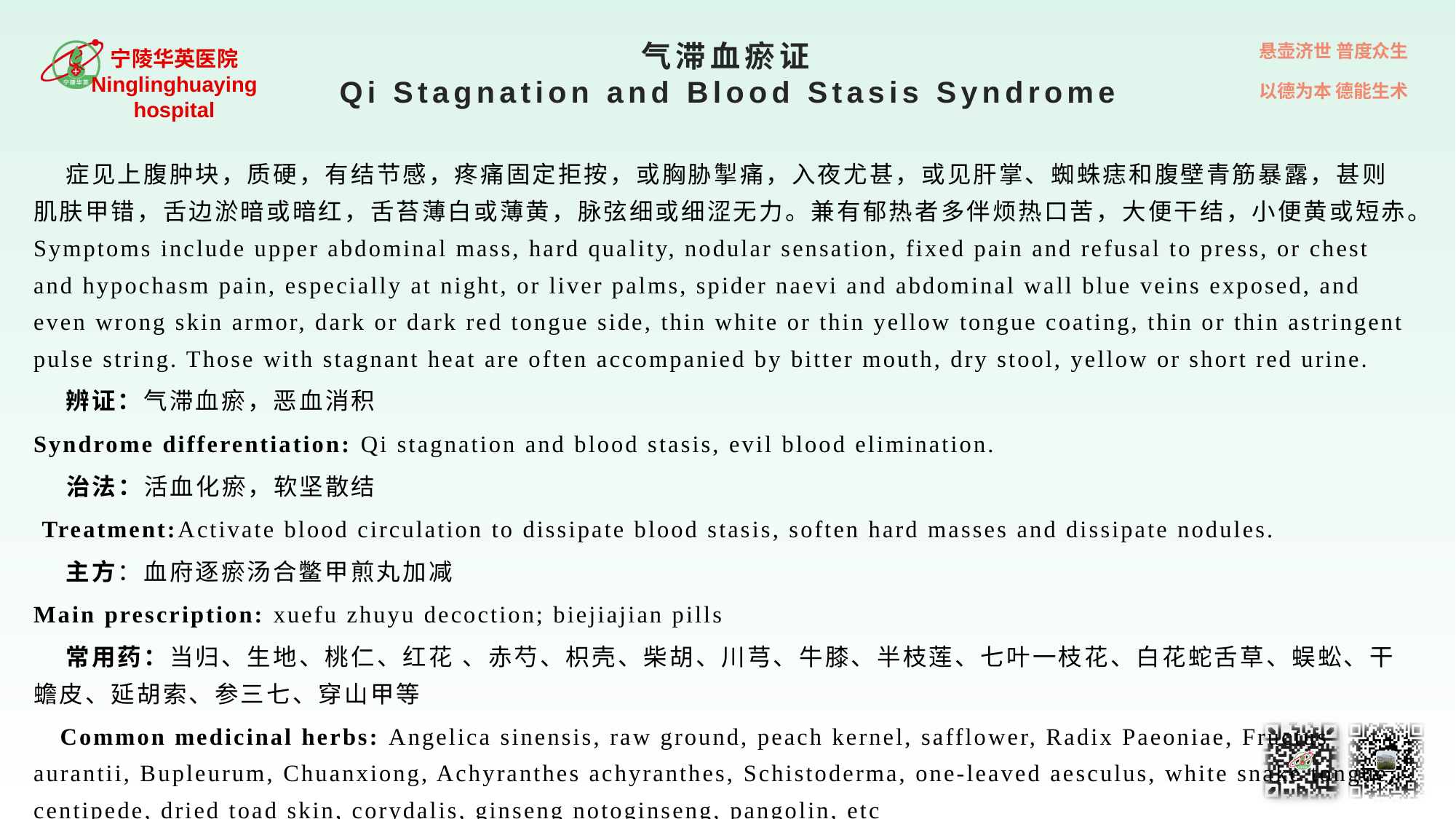

# 气滞血瘀证 Qi Stagnation and Blood Stasis Syndrome

    症见上腹肿块，质硬，有结节感，疼痛固定拒按，或胸胁掣痛，入夜尤甚，或见肝掌、蜘蛛痣和腹壁青筋暴露，甚则肌肤甲错，舌边淤暗或暗红，舌苔薄白或薄黄，脉弦细或细涩无力。兼有郁热者多伴烦热口苦，大便干结，小便黄或短赤。Symptoms include upper abdominal mass, hard quality, nodular sensation, fixed pain and refusal to press, or chest and hypochasm pain, especially at night, or liver palms, spider naevi and abdominal wall blue veins exposed, and even wrong skin armor, dark or dark red tongue side, thin white or thin yellow tongue coating, thin or thin astringent pulse string. Those with stagnant heat are often accompanied by bitter mouth, dry stool, yellow or short red urine.
    辨证：气滞血瘀，恶血消积
Syndrome differentiation: Qi stagnation and blood stasis, evil blood elimination.
    治法：活血化瘀，软坚散结
 Treatment:Activate blood circulation to dissipate blood stasis, soften hard masses and dissipate nodules.
    主方：血府逐瘀汤合鳖甲煎丸加减
Main prescription: xuefu zhuyu decoction; biejiajian pills
    常用药：当归、生地、桃仁、红花 、赤芍、枳壳、柴胡、川芎、牛膝、半枝莲、七叶一枝花、白花蛇舌草、蜈蚣、干蟾皮、延胡索、参三七、穿山甲等
   Common medicinal herbs: Angelica sinensis, raw ground, peach kernel, safflower, Radix Paeoniae, Fructus aurantii, Bupleurum, Chuanxiong, Achyranthes achyranthes, Schistoderma, one-leaved aesculus, white snake tongue, centipede, dried toad skin, corydalis, ginseng notoginseng, pangolin, etc